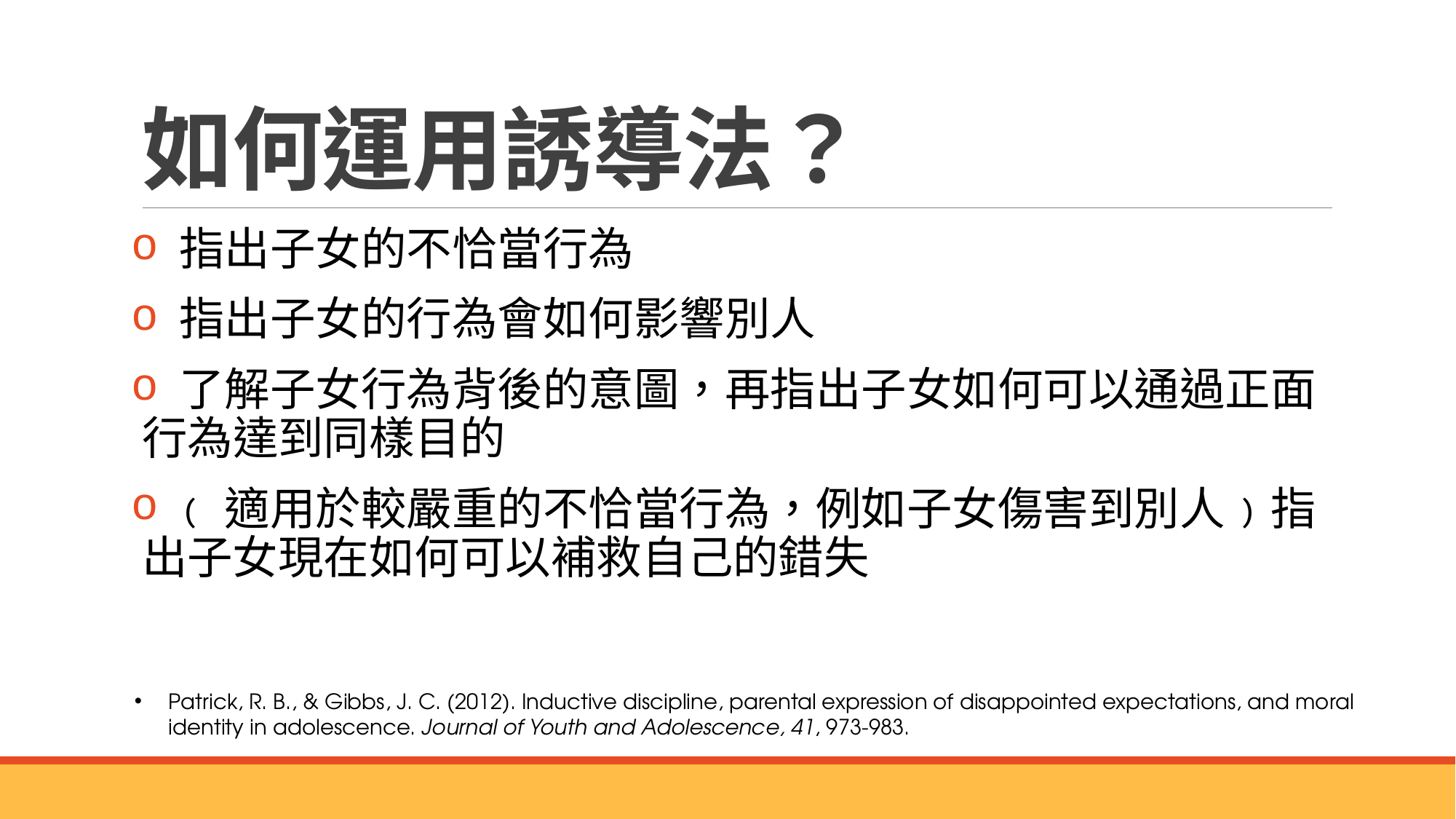

# 如何運用誘導法？
 指出子女的不恰當行為
 指出子女的行為會如何影響別人
 了解子女行為背後的意圖，再指出子女如何可以通過正面行為達到同樣目的
 ﹙適用於較嚴重的不恰當行為，例如子女傷害到別人﹚指出子女現在如何可以補救自己的錯失
Patrick, R. B., & Gibbs, J. C. (2012). Inductive discipline, parental expression of disappointed expectations, and moral identity in adolescence. Journal of Youth and Adolescence, 41, 973-983.